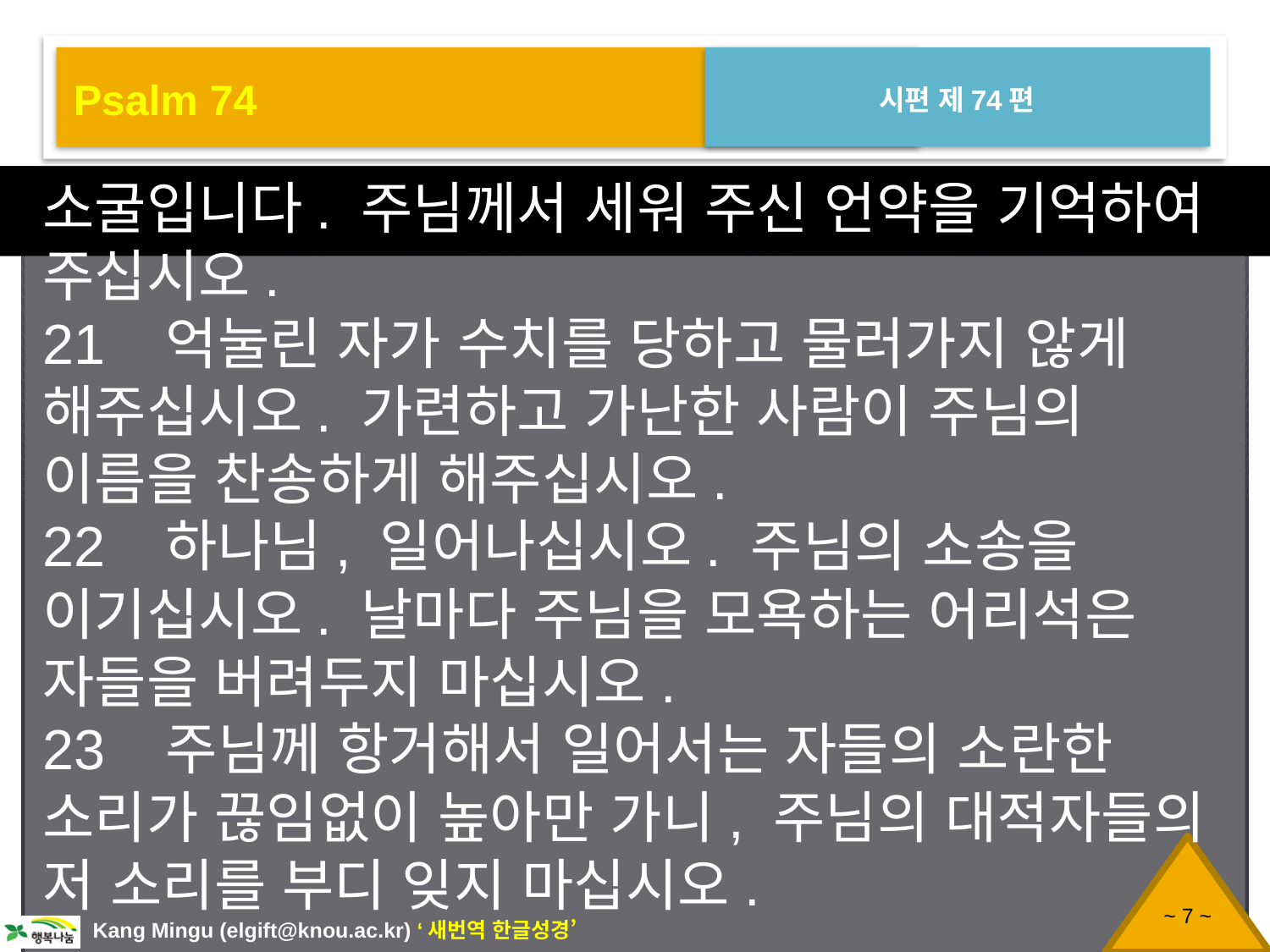

Psalm 74
시편 제74편
소굴입니다. 주님께서 세워 주신 언약을 기억하여 주십시오.
21   억눌린 자가 수치를 당하고 물러가지 않게 해주십시오. 가련하고 가난한 사람이 주님의 이름을 찬송하게 해주십시오.
22   하나님, 일어나십시오. 주님의 소송을 이기십시오. 날마다 주님을 모욕하는 어리석은 자들을 버려두지 마십시오.
23   주님께 항거해서 일어서는 자들의 소란한 소리가 끊임없이 높아만 가니, 주님의 대적자들의 저 소리를 부디 잊지 마십시오.